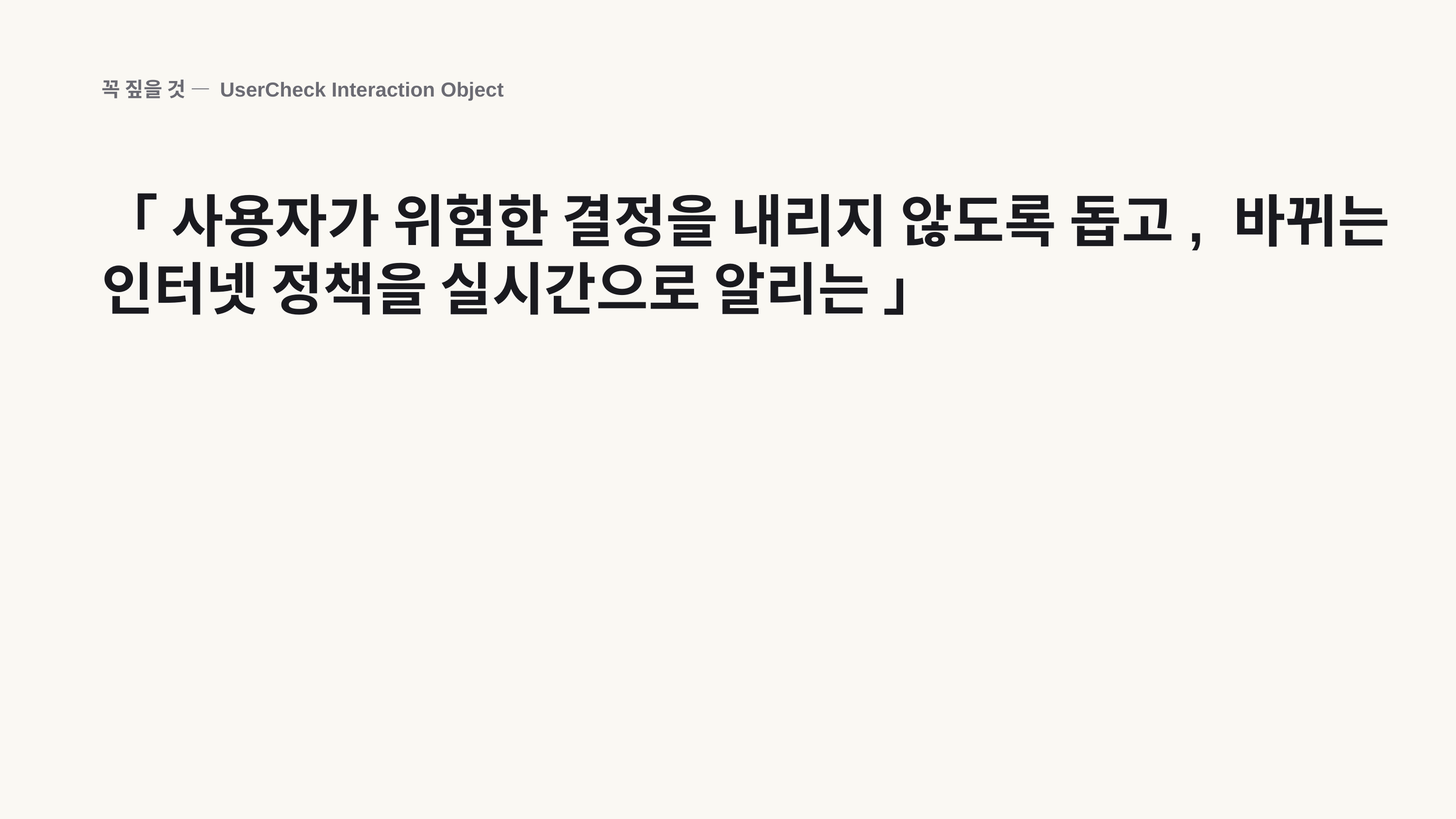

꼭 짚을 것 — UserCheck Interaction Object
「 사용자가 위험한 결정을 내리지 않도록 돕고, 바뀌는 인터넷 정책을 실시간으로 알리는 」